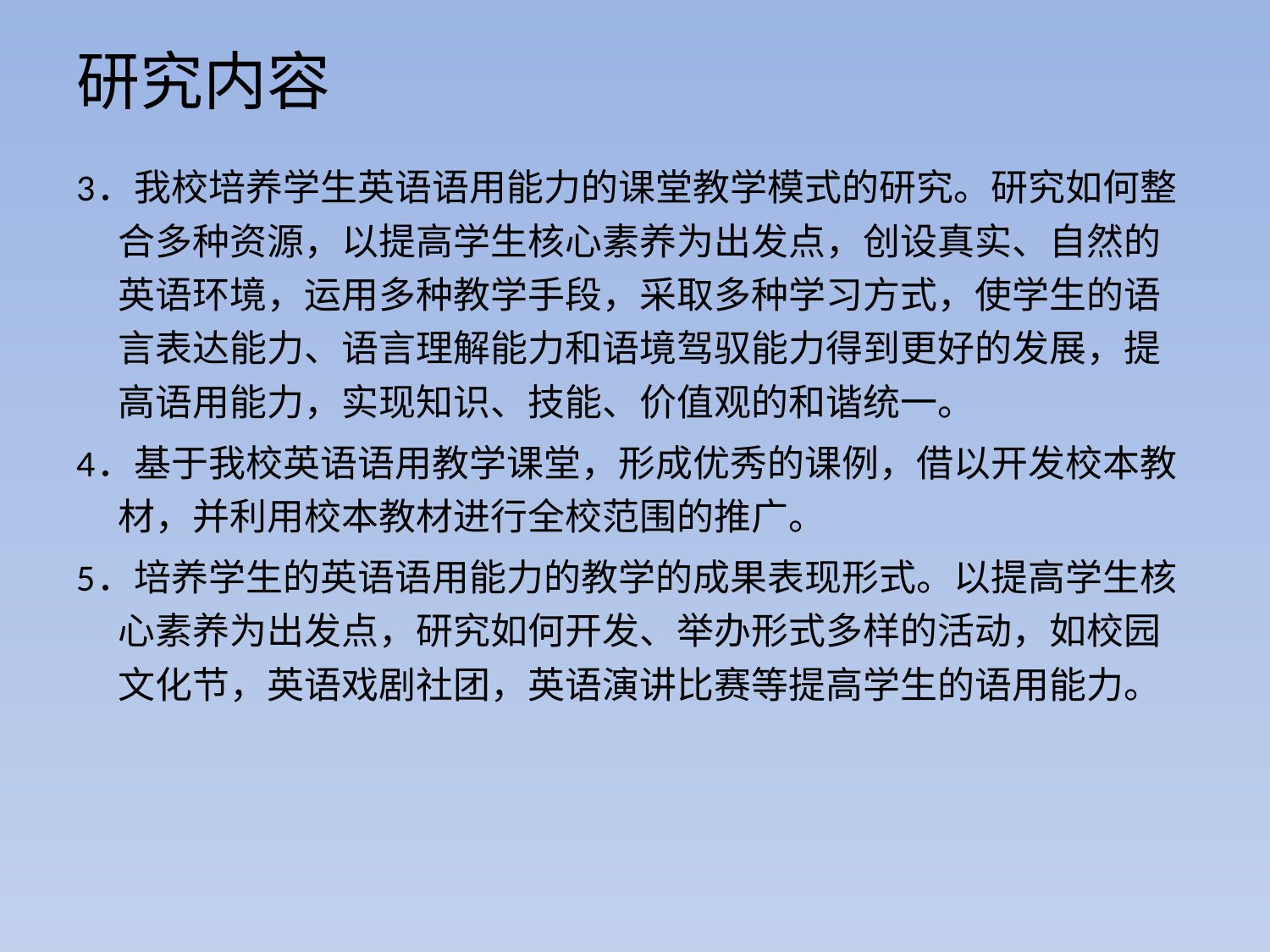

研究内容
3．我校培养学生英语语用能力的课堂教学模式的研究。研究如何整合多种资源，以提高学生核心素养为出发点，创设真实、自然的英语环境，运用多种教学手段，采取多种学习方式，使学生的语言表达能力、语言理解能力和语境驾驭能力得到更好的发展，提高语用能力，实现知识、技能、价值观的和谐统一。
4．基于我校英语语用教学课堂，形成优秀的课例，借以开发校本教材，并利用校本教材进行全校范围的推广。
5．培养学生的英语语用能力的教学的成果表现形式。以提高学生核心素养为出发点，研究如何开发、举办形式多样的活动，如校园文化节，英语戏剧社团，英语演讲比赛等提高学生的语用能力。